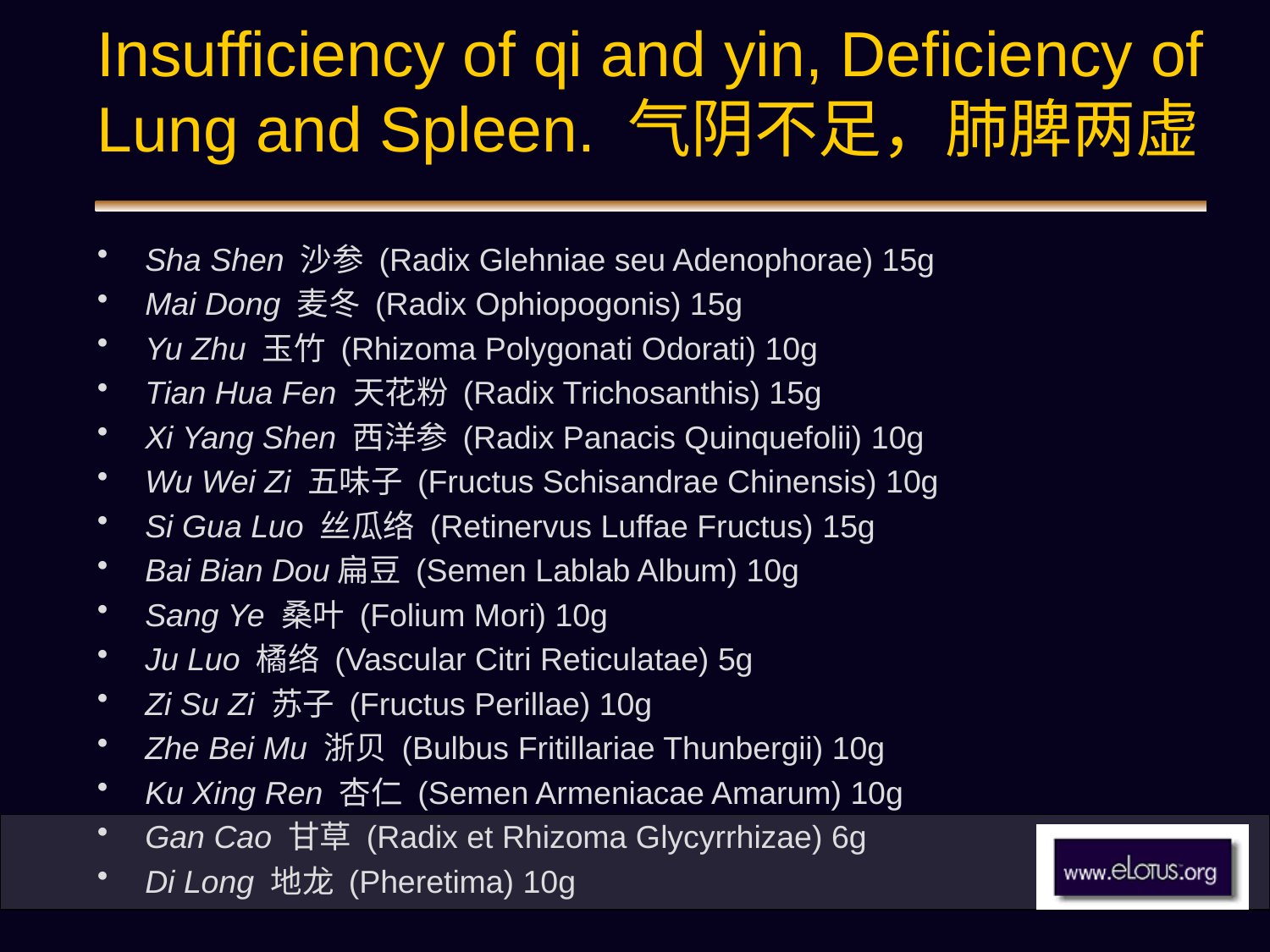

# Insufficiency of qi and yin, Deficiency of Lung and Spleen. 气阴不足，肺脾两虚
Sha Shen 沙参 (Radix Glehniae seu Adenophorae) 15g
Mai Dong 麦冬 (Radix Ophiopogonis) 15g
Yu Zhu 玉竹 (Rhizoma Polygonati Odorati) 10g
Tian Hua Fen 天花粉 (Radix Trichosanthis) 15g
Xi Yang Shen 西洋参 (Radix Panacis Quinquefolii) 10g
Wu Wei Zi 五味子 (Fructus Schisandrae Chinensis) 10g
Si Gua Luo 丝瓜络 (Retinervus Luffae Fructus) 15g
Bai Bian Dou扁豆 (Semen Lablab Album) 10g
Sang Ye 桑叶 (Folium Mori) 10g
Ju Luo 橘络 (Vascular Citri Reticulatae) 5g
Zi Su Zi 苏子 (Fructus Perillae) 10g
Zhe Bei Mu 浙贝 (Bulbus Fritillariae Thunbergii) 10g
Ku Xing Ren 杏仁 (Semen Armeniacae Amarum) 10g
Gan Cao 甘草 (Radix et Rhizoma Glycyrrhizae) 6g
Di Long 地龙 (Pheretima) 10g